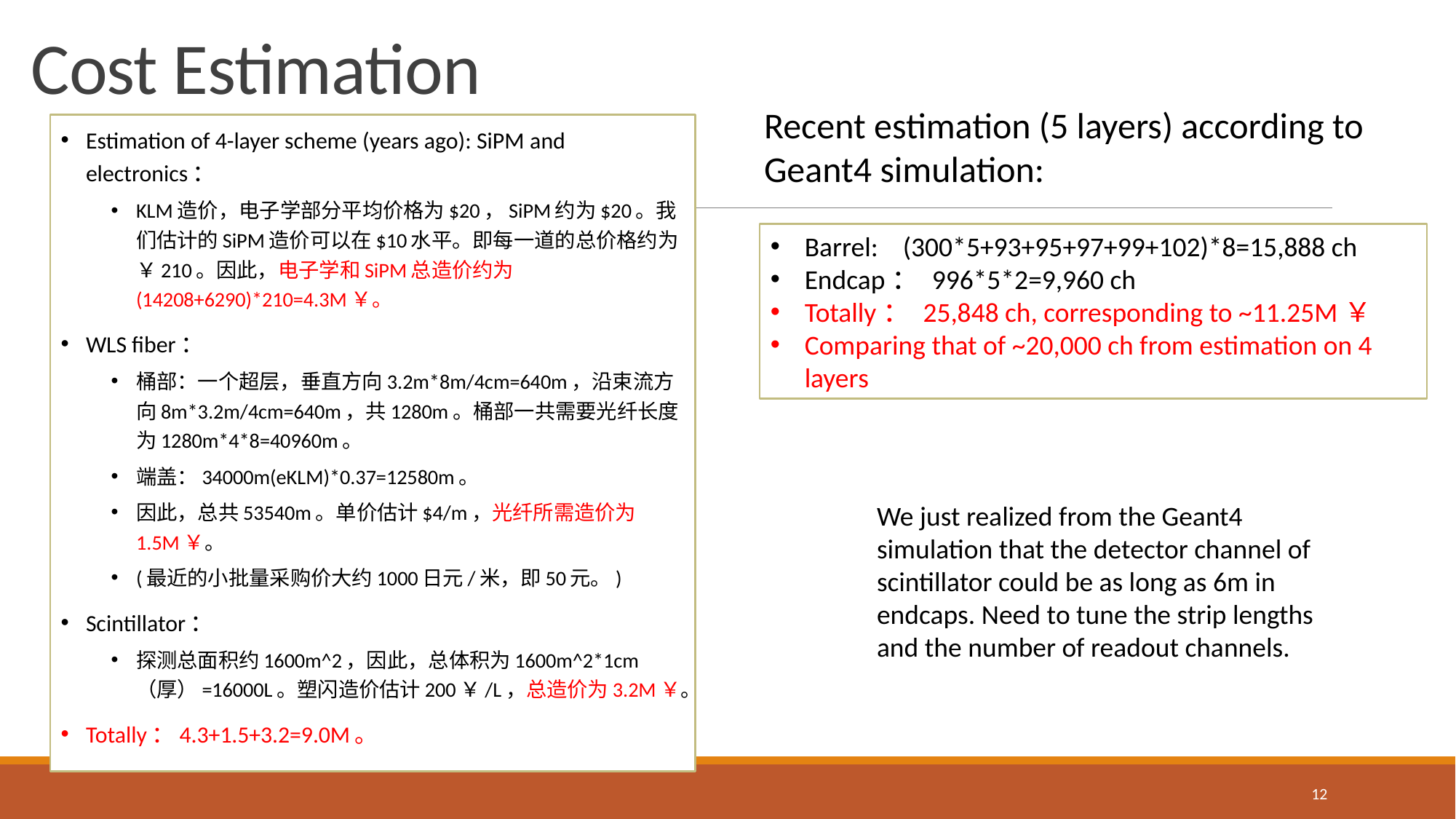

# Cost Estimation
Recent estimation (5 layers) according to Geant4 simulation:

Estimation of 4-layer scheme (years ago): SiPM and electronics：
KLM造价，电子学部分平均价格为$20，SiPM约为$20。我们估计的SiPM造价可以在$10水平。即每一道的总价格约为￥210。因此，电子学和SiPM总造价约为(14208+6290)*210=4.3M￥。
WLS fiber：
桶部：一个超层，垂直方向3.2m*8m/4cm=640m，沿束流方向8m*3.2m/4cm=640m，共1280m。桶部一共需要光纤长度为1280m*4*8=40960m。
端盖：34000m(eKLM)*0.37=12580m。
因此，总共53540m。单价估计$4/m，光纤所需造价为1.5M￥。
(最近的小批量采购价大约1000日元/米，即50元。)
Scintillator：
探测总面积约1600m^2，因此，总体积为1600m^2*1cm（厚）=16000L。塑闪造价估计200￥/L，总造价为3.2M￥。
Totally：4.3+1.5+3.2=9.0M。
Barrel:    (300*5+93+95+97+99+102)*8=15,888 ch
Endcap： 996*5*2=9,960 ch
Totally： 25,848 ch, corresponding to ~11.25M￥
Comparing that of ~20,000 ch from estimation on 4 layers
We just realized from the Geant4 simulation that the detector channel of scintillator could be as long as 6m in endcaps. Need to tune the strip lengths and the number of readout channels.
12